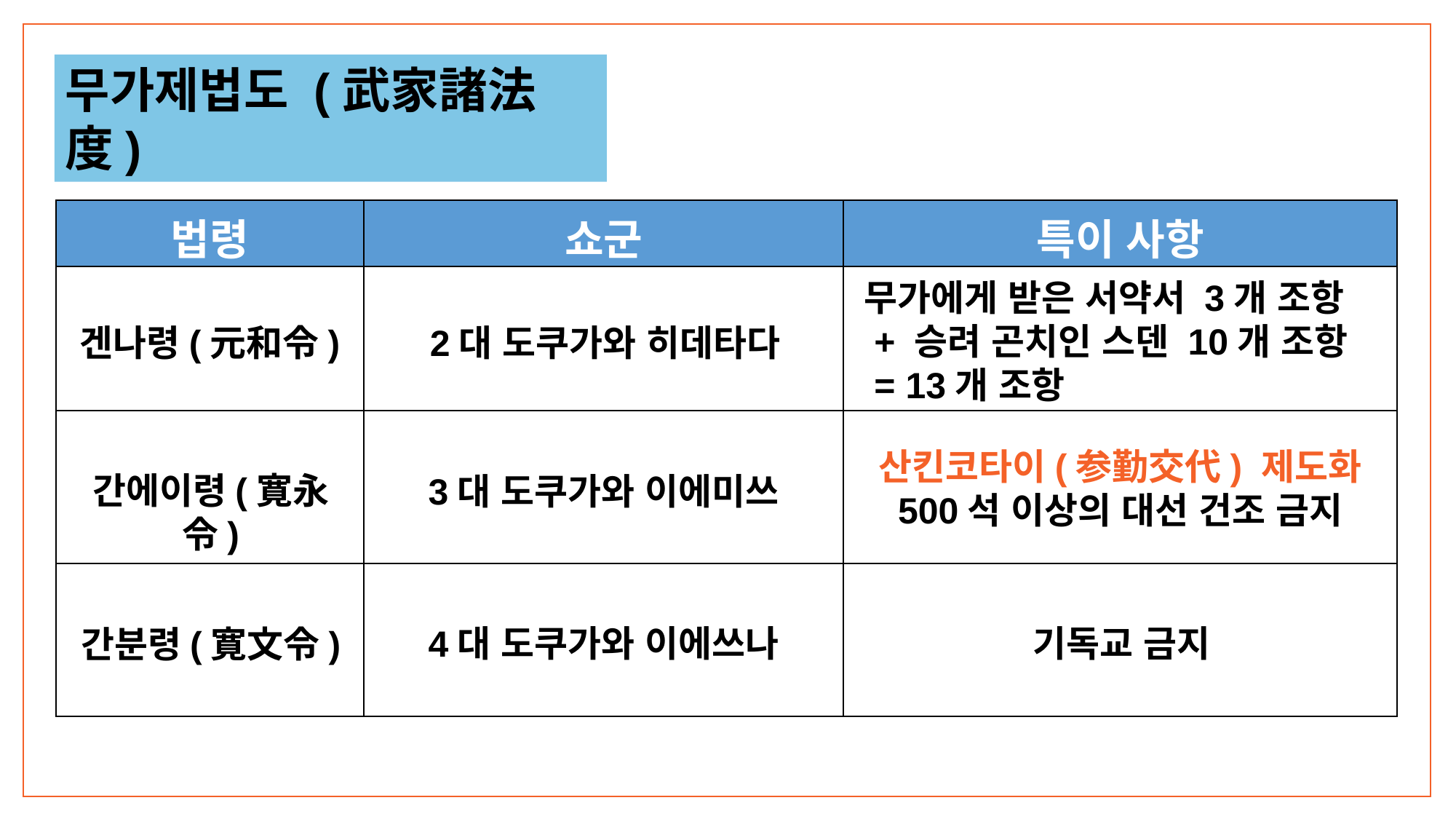

무가제법도 (武家諸法度)
| 법령 | 쇼군 | 특이 사항 |
| --- | --- | --- |
|  |  |  |
|  |  |  |
|  |  |  |
무가에게 받은 서약서 3개 조항
 + 승려 곤치인 스덴 10개 조항
 = 13개 조항

겐나령(元和令)
2대 도쿠가와 히데타다

간에이령(寛永令)
산킨코타이(参勤交代) 제도화
500석 이상의 대선 건조 금지
3대 도쿠가와 이에미쓰

간분령(寛文令)
4대 도쿠가와 이에쓰나
기독교 금지